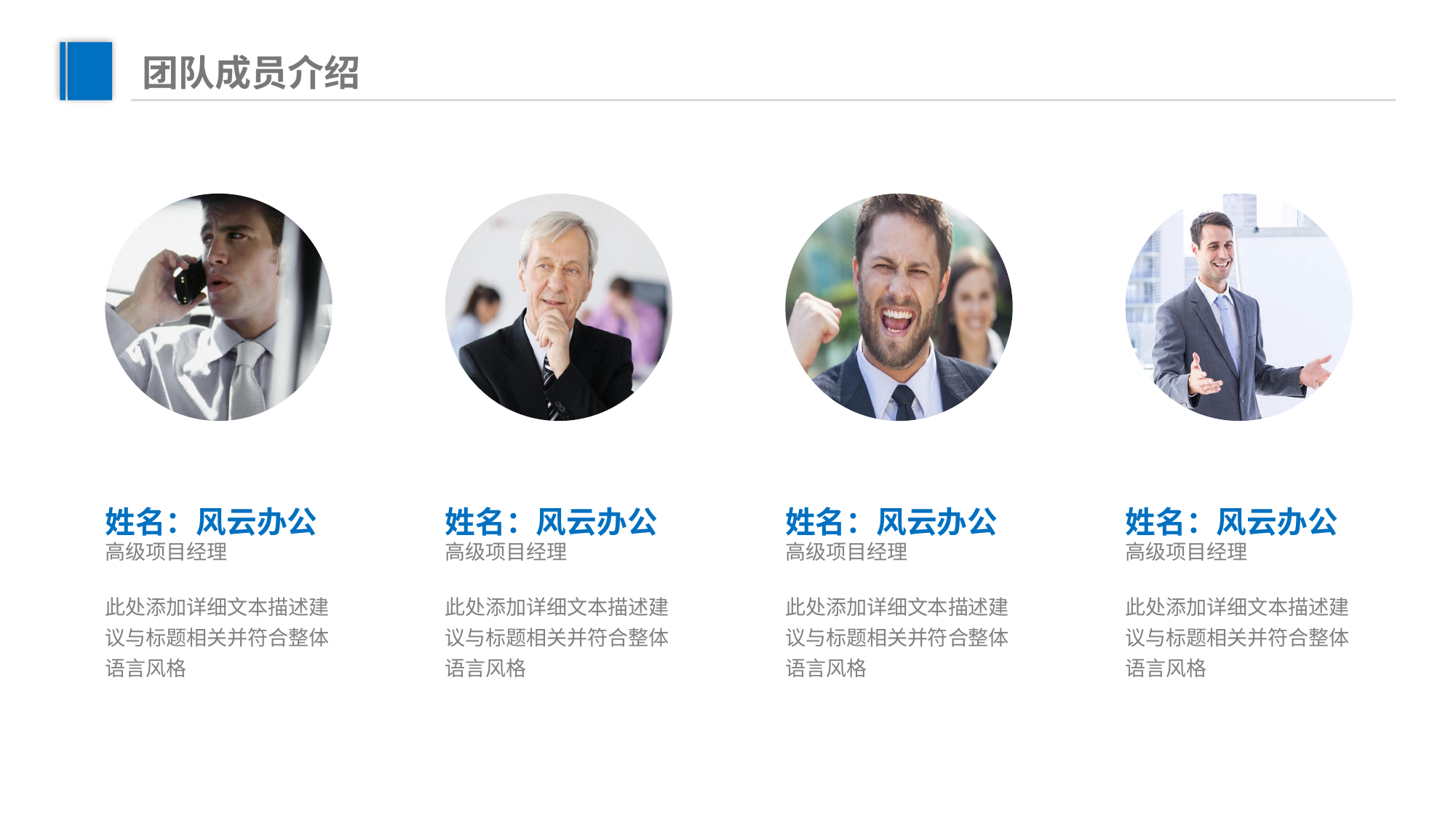

团队成员介绍

姓名：风云办公高级项目经理

此处添加详细文本描述建议与标题相关并符合整体语言风格

姓名：风云办公
高级项目经理

此处添加详细文本描述建议与标题相关并符合整体语言风格

姓名：风云办公高级项目经理

此处添加详细文本描述建议与标题相关并符合整体语言风格

姓名：风云办公高级项目经理

此处添加详细文本描述建议与标题相关并符合整体语言风格